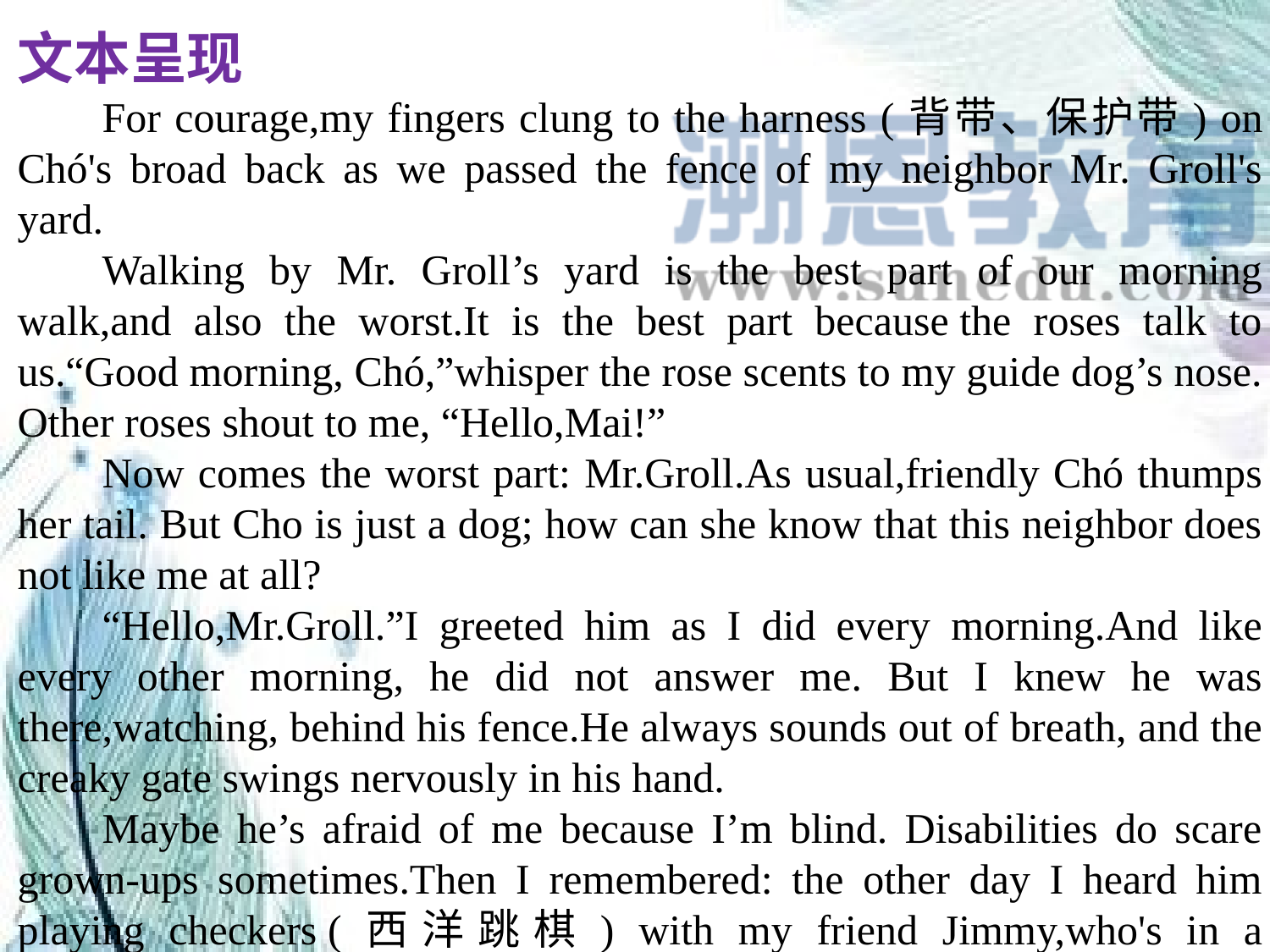

文本呈现
For courage,my fingers clung to the harness (背带、保护带) on Chó's broad back as we passed the fence of my neighbor Mr. Groll's yard.
Walking by Mr. Groll’s yard is the best part of our morning walk,and also the worst.It is the best part because the roses talk to us.“Good morning, Chó,”whisper the rose scents to my guide dog’s nose. Other roses shout to me, “Hello,Mai!”
Now comes the worst part: Mr.Groll.As usual,friendly Chó thumps her tail. But Cho is just a dog; how can she know that this neighbor does not like me at all?
“Hello,Mr.Groll.”I greeted him as I did every morning.And like every other morning, he did not answer me. But I knew he was there,watching, behind his fence.He always sounds out of breath, and the creaky gate swings nervously in his hand.
Maybe he’s afraid of me because I’m blind. Disabilities do scare grown-ups sometimes.Then I remembered: the other day I heard him playing checkers (西洋跳棋) with my friend Jimmy,who's in a wheelchair.